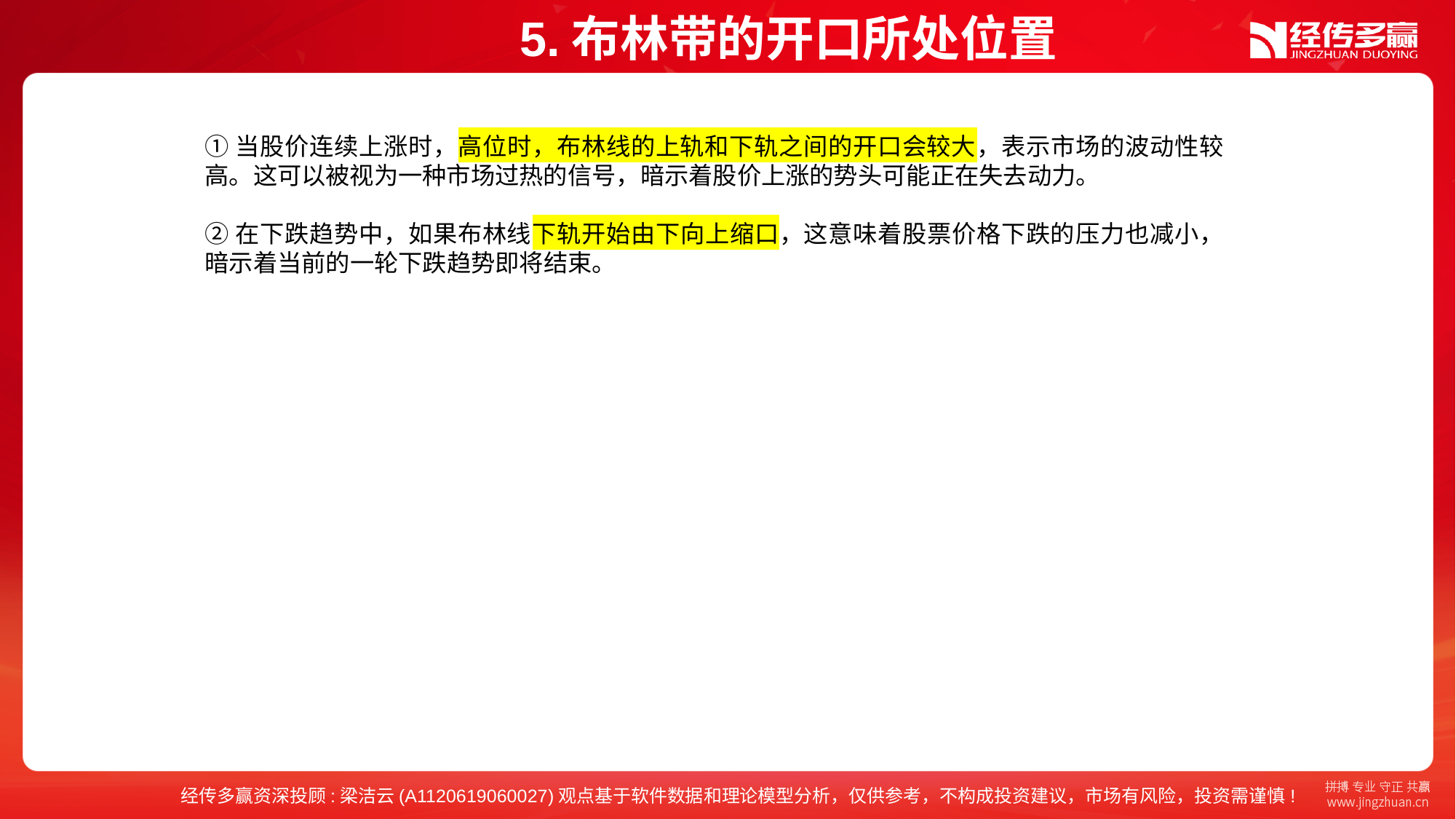

5.布林带的开口所处位置

①当股价连续上涨时，高位时，布林线的上轨和下轨之间的开口会较大，表示市场的波动性较高。这可以被视为一种市场过热的信号，暗示着股价上涨的势头可能正在失去动力。

②在下跌趋势中，如果布林线下轨开始由下向上缩口，这意味着股票价格下跌的压力也减小，暗示着当前的一轮下跌趋势即将结束。
经传多赢资深投顾:梁洁云(A1120619060027)观点基于软件数据和理论模型分析，仅供参考，不构成投资建议，市场有风险，投资需谨慎!